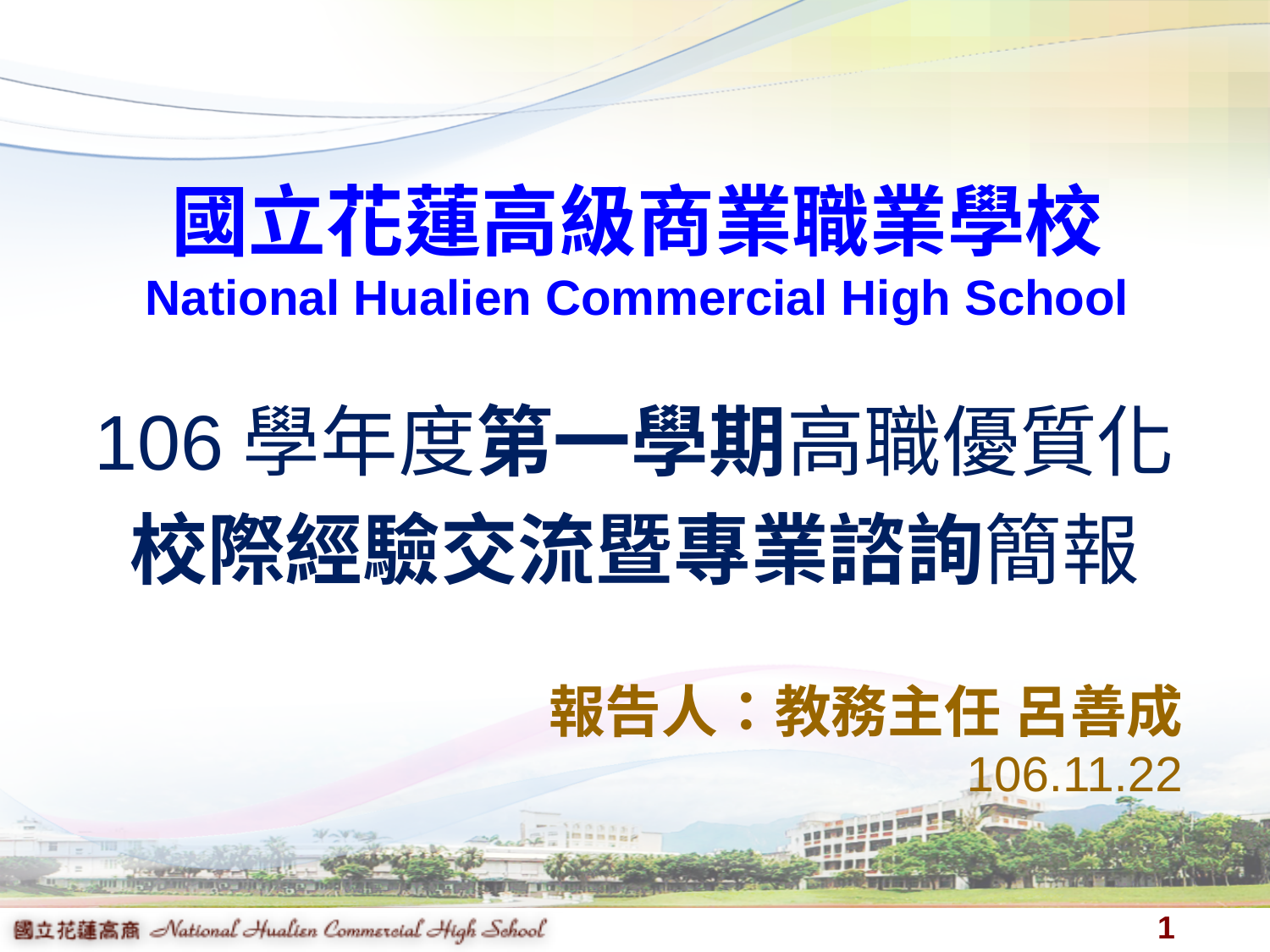

國立花蓮高級商業職業學校
National Hualien Commercial High School
106學年度第一學期高職優質化
校際經驗交流暨專業諮詢簡報

報告人：教務主任 呂善成
106.11.22